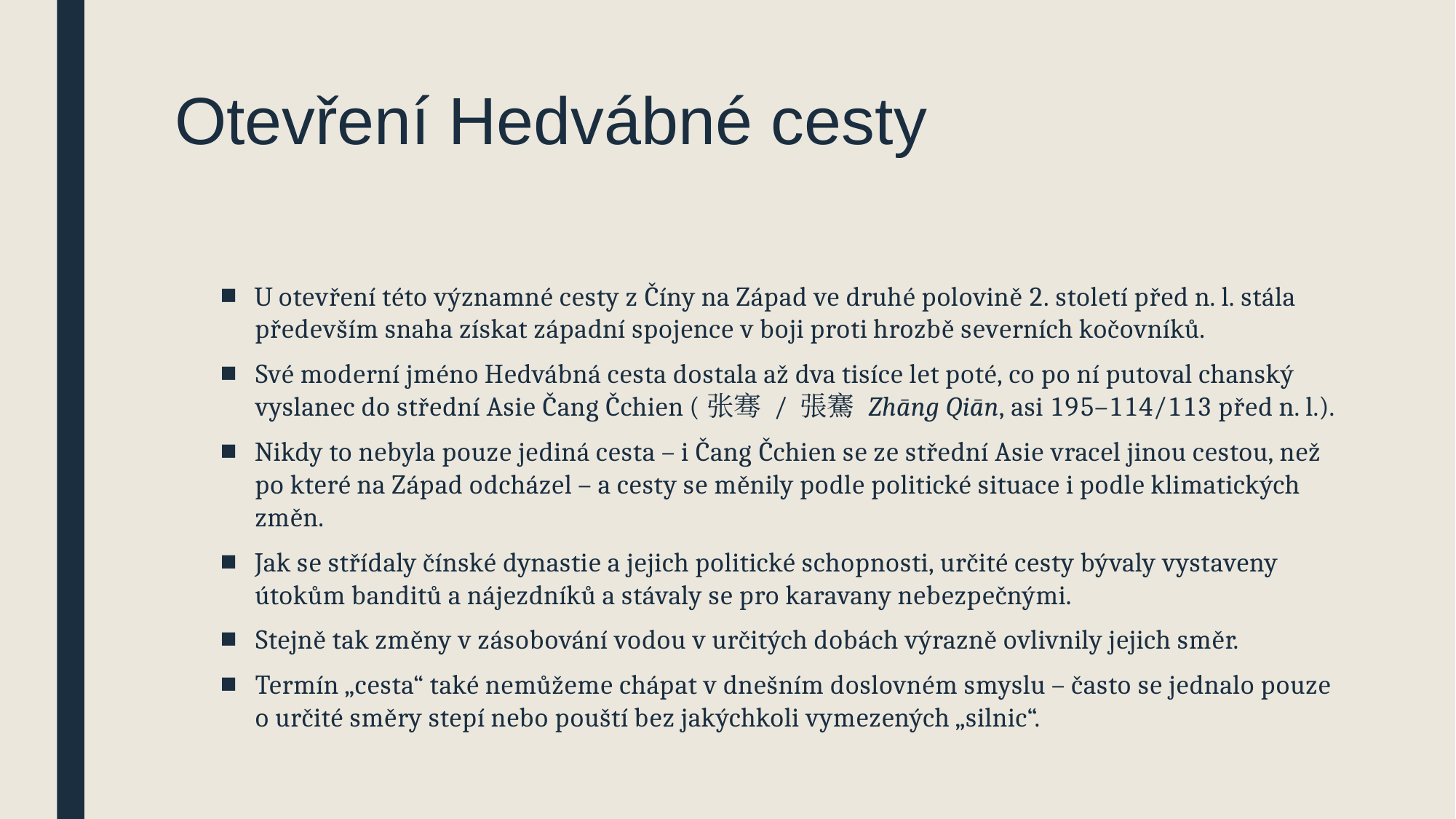

# Otevření Hedvábné cesty
U otevření této významné cesty z Číny na Západ ve druhé polovině 2. století před n. l. stála především snaha získat západní spojence v boji proti hrozbě severních kočovníků.
Své moderní jméno Hedvábná cesta dostala až dva tisíce let poté, co po ní putoval chanský vyslanec do střední Asie Čang Čchien (张骞 / 張騫 Zhāng Qiān, asi 195–114/113 před n. l.).
Nikdy to nebyla pouze jediná cesta – i Čang Čchien se ze střední Asie vracel jinou cestou, než po které na Západ odcházel – a cesty se měnily podle politické situace i podle klimatických změn.
Jak se střídaly čínské dynastie a jejich politické schopnosti, určité cesty bývaly vystaveny útokům banditů a nájezdníků a stávaly se pro karavany nebezpečnými.
Stejně tak změny v zásobování vodou v určitých dobách výrazně ovlivnily jejich směr.
Termín „cesta“ také nemůžeme chápat v dnešním doslovném smyslu – často se jednalo pouze o určité směry stepí nebo pouští bez jakýchkoli vymezených „silnic“.